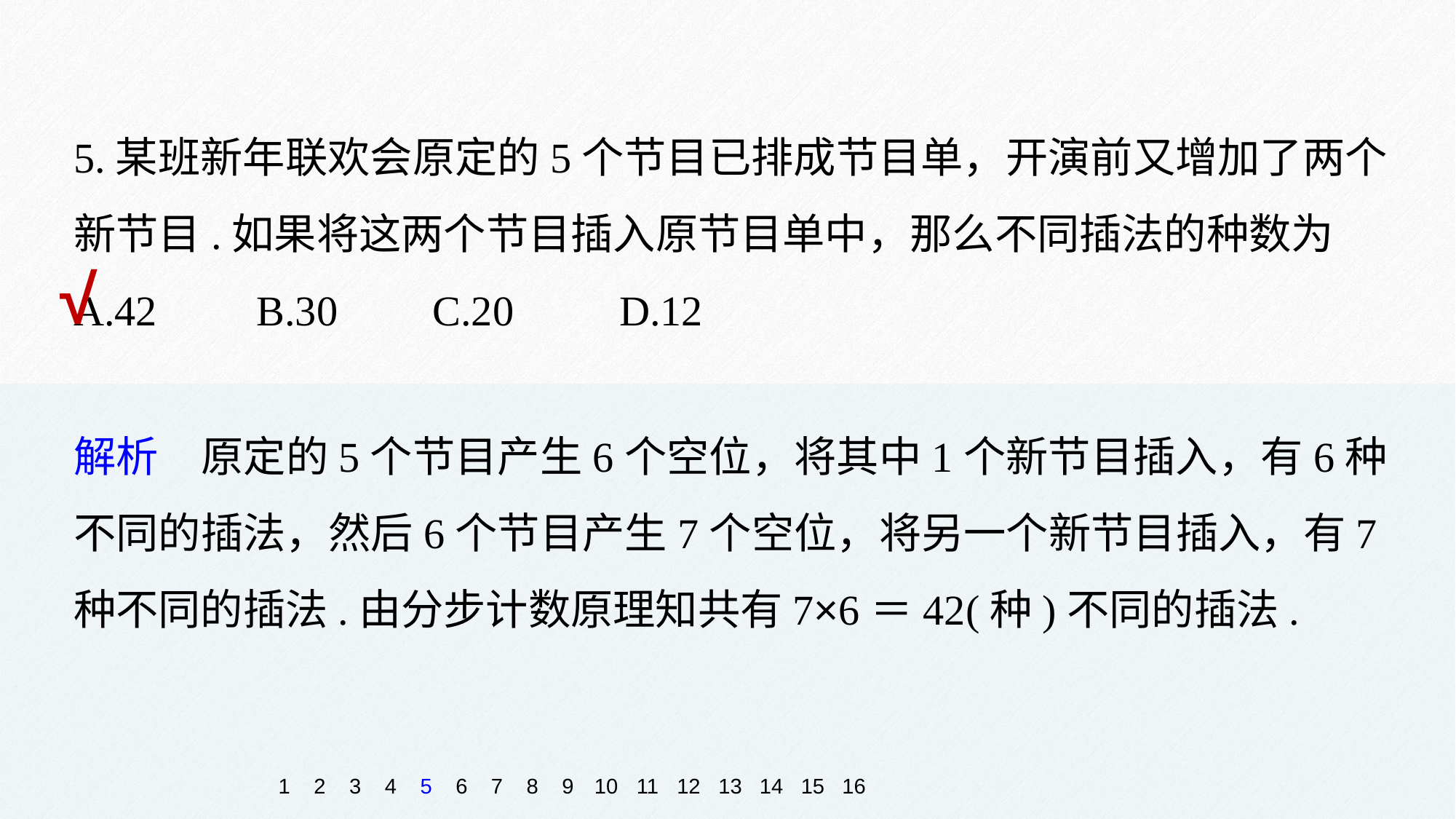

5.某班新年联欢会原定的5个节目已排成节目单，开演前又增加了两个新节目.如果将这两个节目插入原节目单中，那么不同插法的种数为
A.42  	       B.30         C.20  	D.12
√
解析　原定的5个节目产生6个空位，将其中1个新节目插入，有6种不同的插法，然后6个节目产生7个空位，将另一个新节目插入，有7种不同的插法.由分步计数原理知共有7×6＝42(种)不同的插法.
1
2
3
4
5
6
7
8
9
10
11
12
13
14
15
16